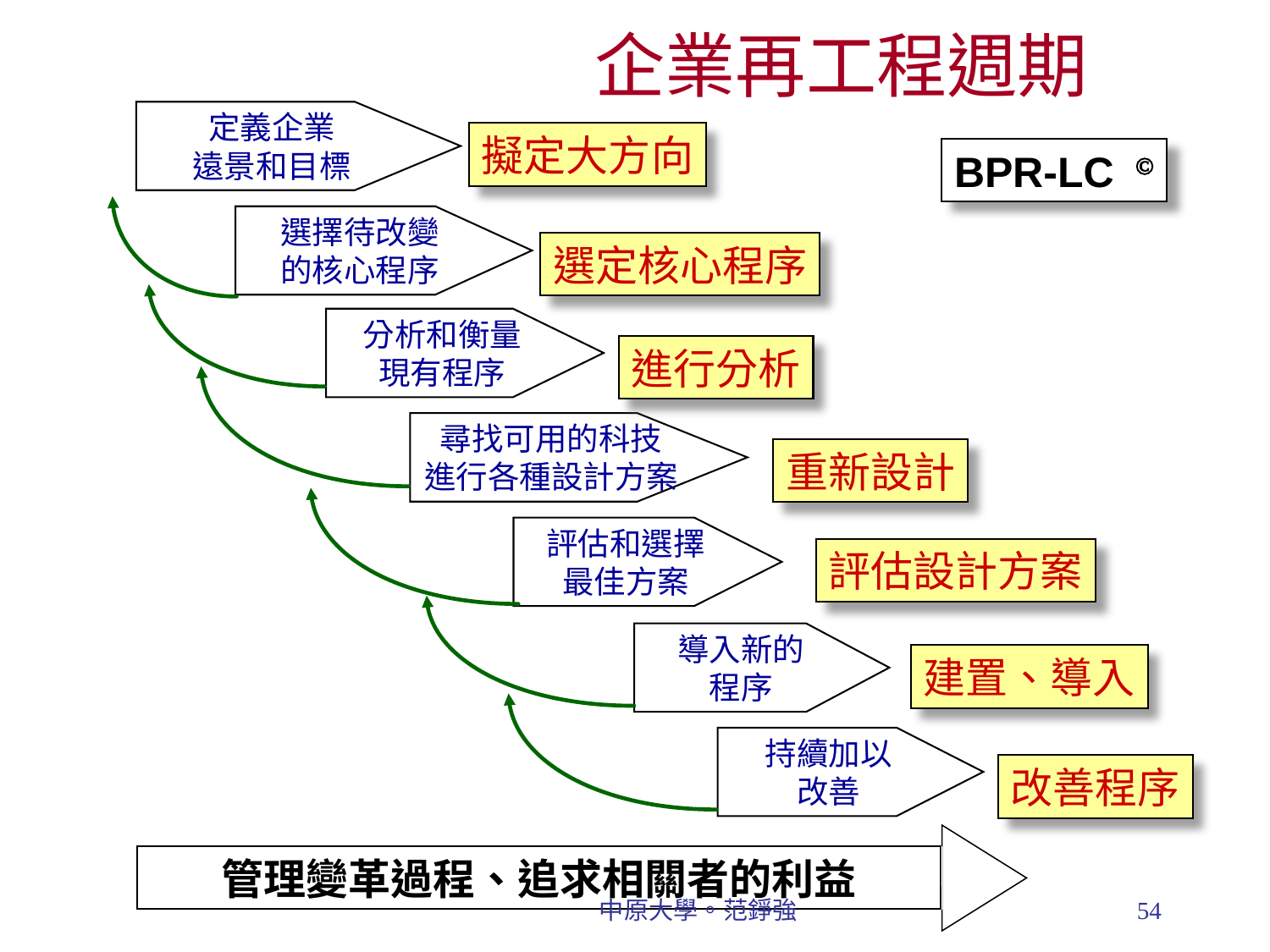

# 企業再工程週期
定義企業
遠景和目標
擬定大方向
BPR-LC ©

選擇待改變
的核心程序
選定核心程序

分析和衡量
現有程序
進行分析

尋找可用的科技
進行各種設計方案
重新設計

評估和選擇
最佳方案
評估設計方案

導入新的
程序
建置、導入

持續加以
改善
改善程序

管理變革過程、追求相關者的利益

中原大學。范錚強
54